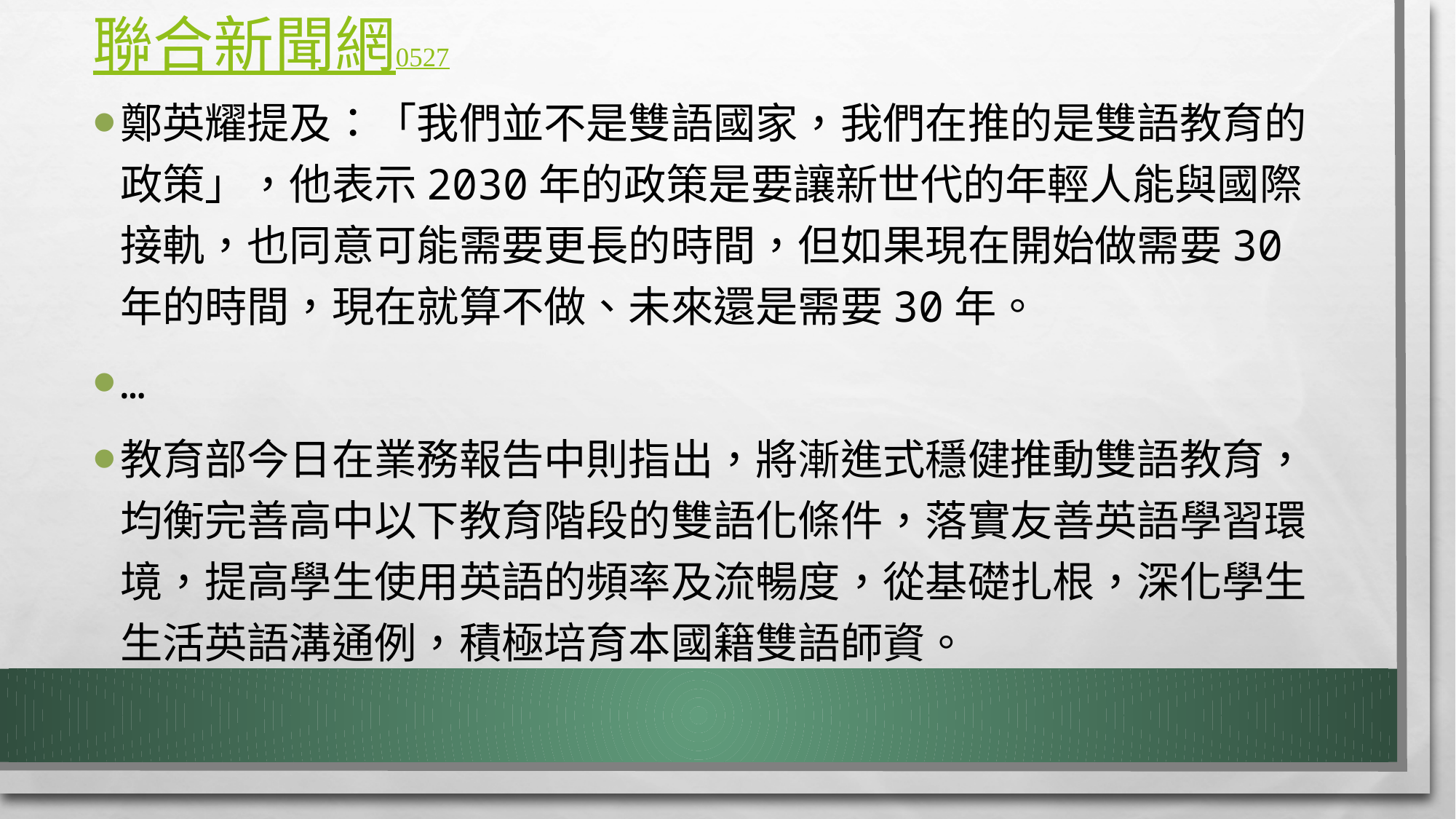

# 聯合新聞網0527
鄭英耀提及：「我們並不是雙語國家，我們在推的是雙語教育的政策」，他表示2030年的政策是要讓新世代的年輕人能與國際接軌，也同意可能需要更長的時間，但如果現在開始做需要30年的時間，現在就算不做、未來還是需要30年。
…
教育部今日在業務報告中則指出，將漸進式穩健推動雙語教育，均衡完善高中以下教育階段的雙語化條件，落實友善英語學習環境，提高學生使用英語的頻率及流暢度，從基礎扎根，深化學生生活英語溝通例，積極培育本國籍雙語師資。